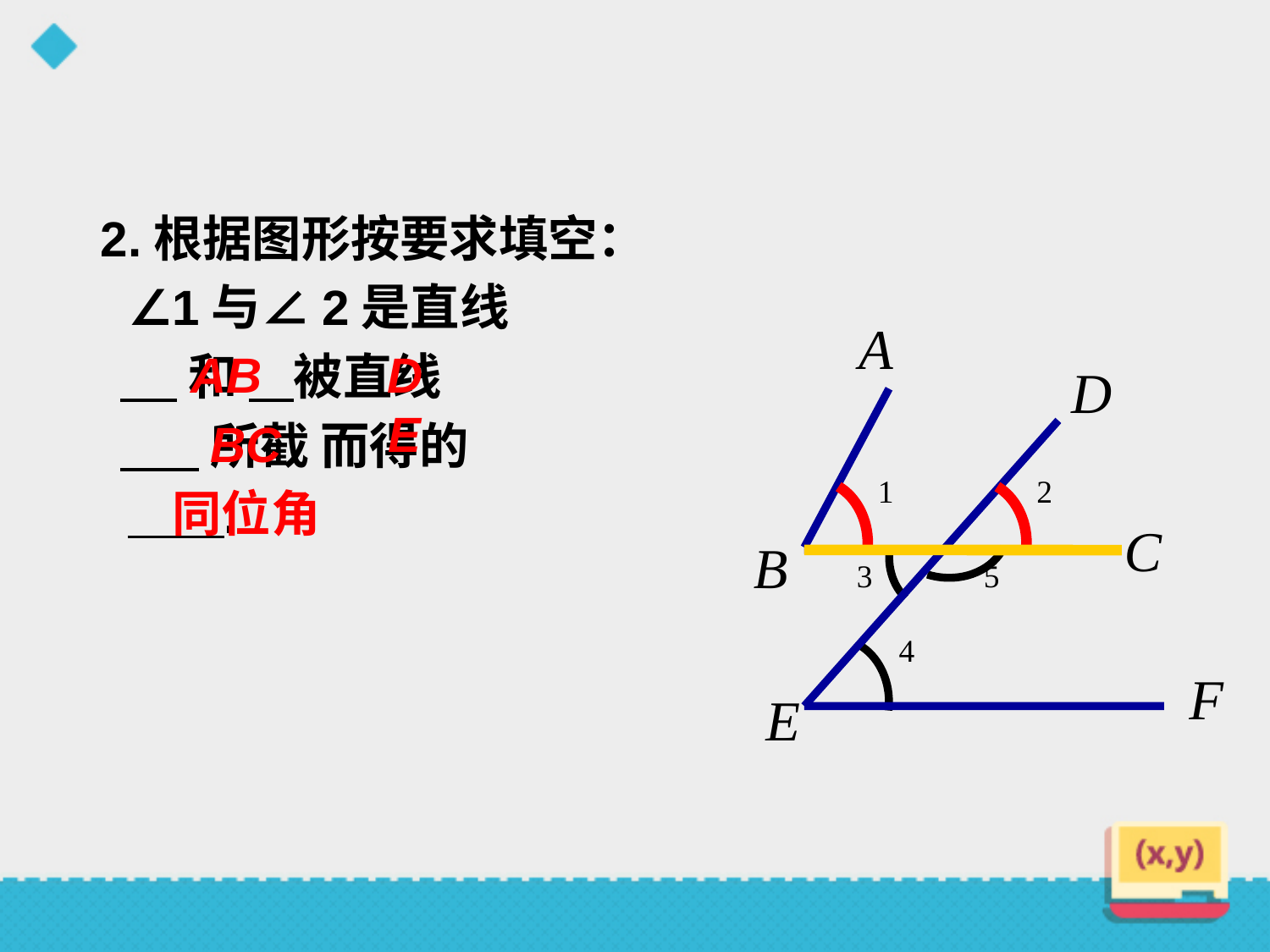

2.根据图形按要求填空：
   ∠1与∠2是直线
        和     被直线
          所截 而得的
          .

A
D

1
2
C
B
3
5
4
F
E

AB
DE
BC
同位角